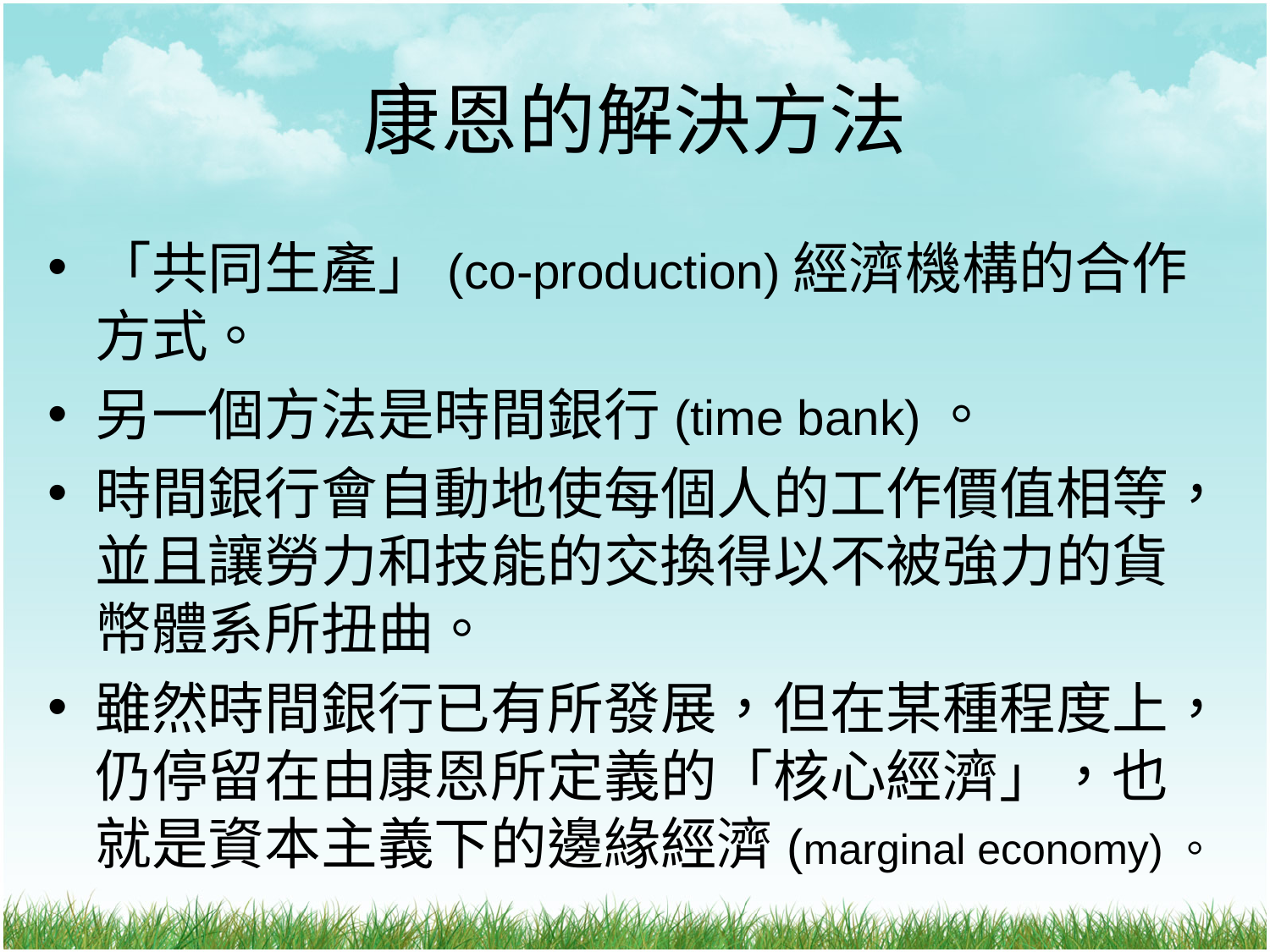

# 康恩的解決方法
「共同生產」(co-production)經濟機構的合作方式。
另一個方法是時間銀行(time bank)。
時間銀行會自動地使每個人的工作價值相等，並且讓勞力和技能的交換得以不被強力的貨幣體系所扭曲。
雖然時間銀行已有所發展，但在某種程度上，仍停留在由康恩所定義的「核心經濟」，也就是資本主義下的邊緣經濟(marginal economy)。